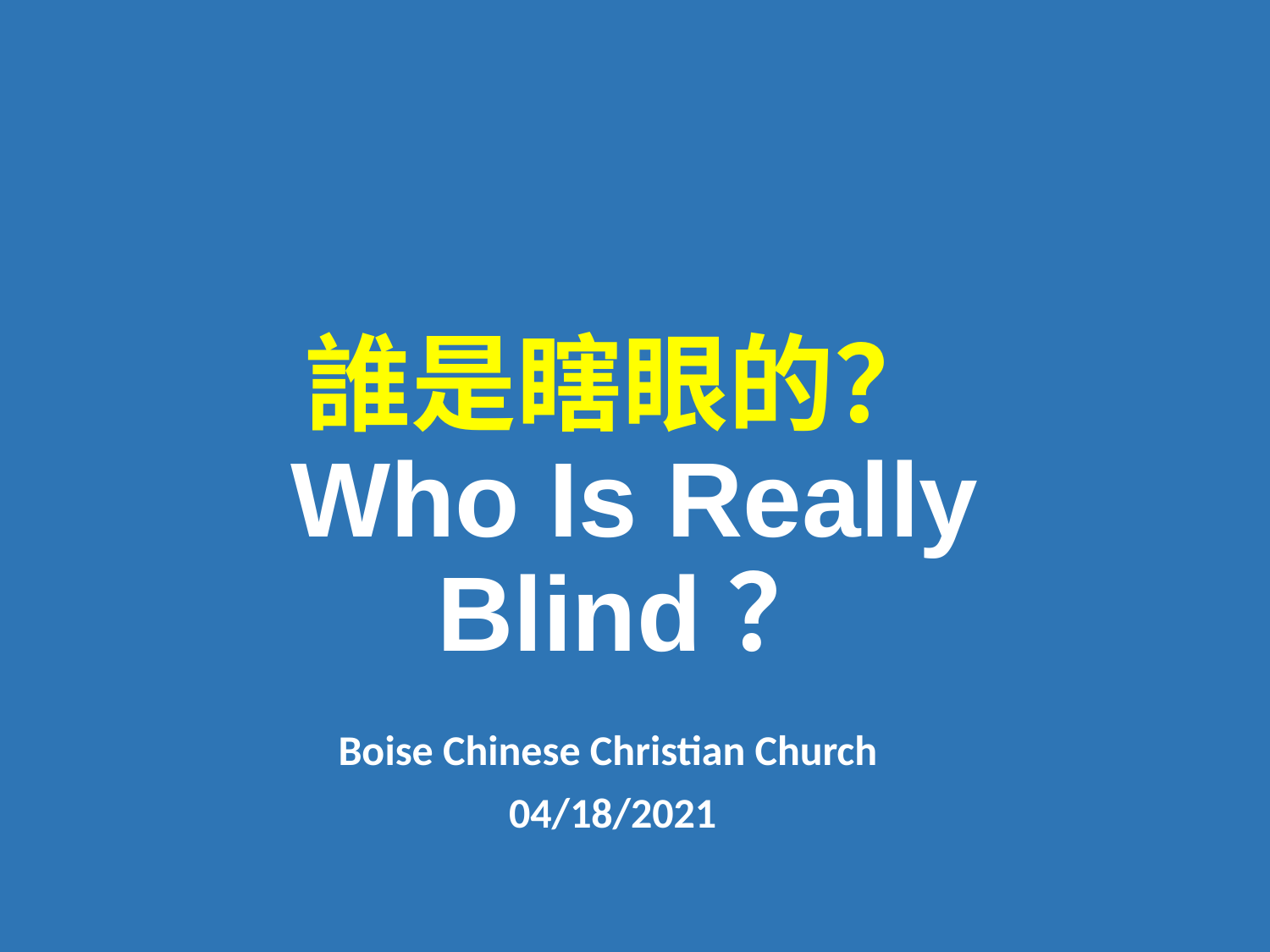

# 誰是瞎眼的？ Who Is Really Blind？
Boise Chinese Christian Church
04/18/2021